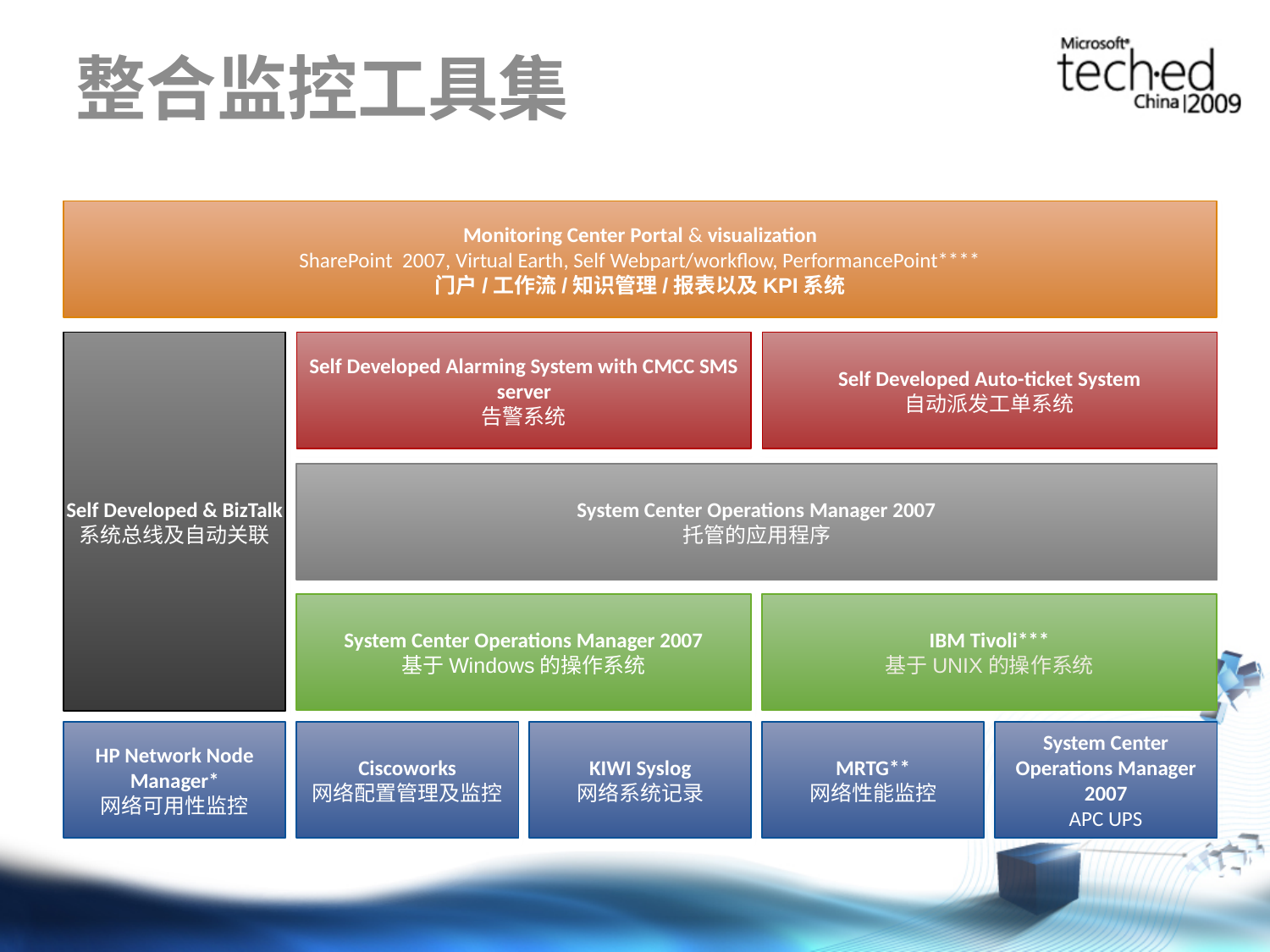

# 整合监控工具集
Monitoring Center Portal & visualization
SharePoint  2007, Virtual Earth, Self Webpart/workflow, PerformancePoint****
门户/工作流/知识管理/报表以及KPI系统
Self Developed Alarming System with CMCC SMS server
告警系统
Self Developed Auto-ticket System
自动派发工单系统
Self Developed & BizTalk
系统总线及自动关联
System Center Operations Manager 2007
托管的应用程序
System Center Operations Manager 2007
基于Windows的操作系统
IBM Tivoli***
基于UNIX的操作系统
HP Network Node Manager*
网络可用性监控
Ciscoworks
网络配置管理及监控
KIWI Syslog
网络系统记录
MRTG**
网络性能监控
System Center Operations Manager 2007
APC UPS